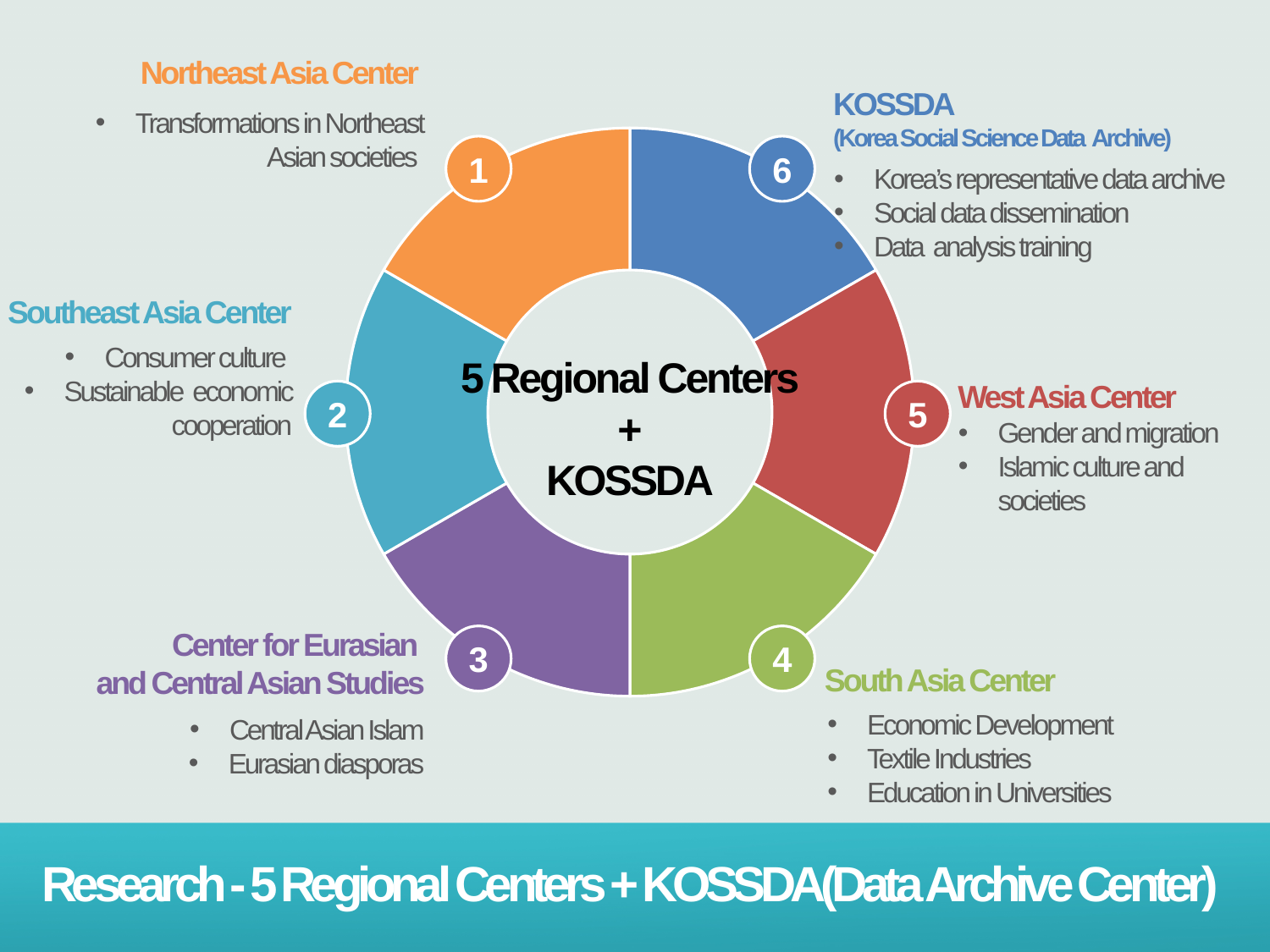

Northeast Asia Center
KOSSDA
(Korea Social Science Data  Archive)
Transformations in Northeast Asian societies

### Chart

| Category | 열2 |
|---|---|
1
6
Korea’s representative data archive
Social data dissemination
Data  analysis training

Southeast Asia Center
Consumer culture
Sustainable  economic cooperation
5 Regional Centers
+
KOSSDA
West Asia Center
2
5
Gender and migration
Islamic culture and societies

Center for Eurasian
and Central Asian Studies
3
4
South Asia Center
Economic Development
Textile Industries
Education in Universities
Central Asian Islam
Eurasian diasporas
Research - 5 Regional Centers + KOSSDA(Data Archive Center)